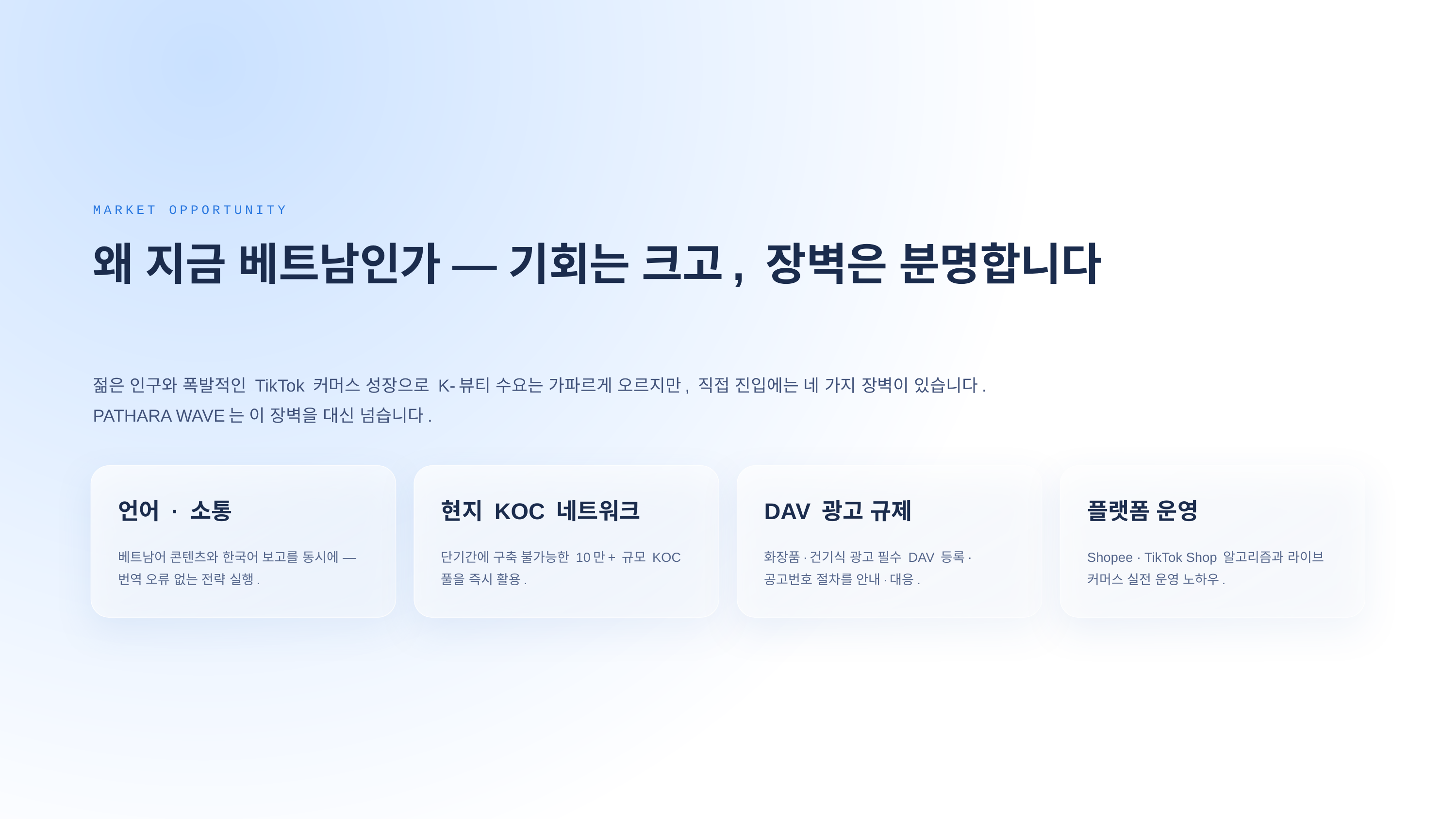

MARKET OPPORTUNITY
왜 지금 베트남인가 — 기회는 크고, 장벽은 분명합니다
젊은 인구와 폭발적인 TikTok 커머스 성장으로 K-뷰티 수요는 가파르게 오르지만, 직접 진입에는 네 가지 장벽이 있습니다. PATHARA WAVE는 이 장벽을 대신 넘습니다.

언어 · 소통
현지 KOC 네트워크
DAV 광고 규제
플랫폼 운영
베트남어 콘텐츠와 한국어 보고를 동시에 — 번역 오류 없는 전략 실행.
단기간에 구축 불가능한 10만+ 규모 KOC 풀을 즉시 활용.
화장품·건기식 광고 필수 DAV 등록·공고번호 절차를 안내·대응.
Shopee · TikTok Shop 알고리즘과 라이브 커머스 실전 운영 노하우.